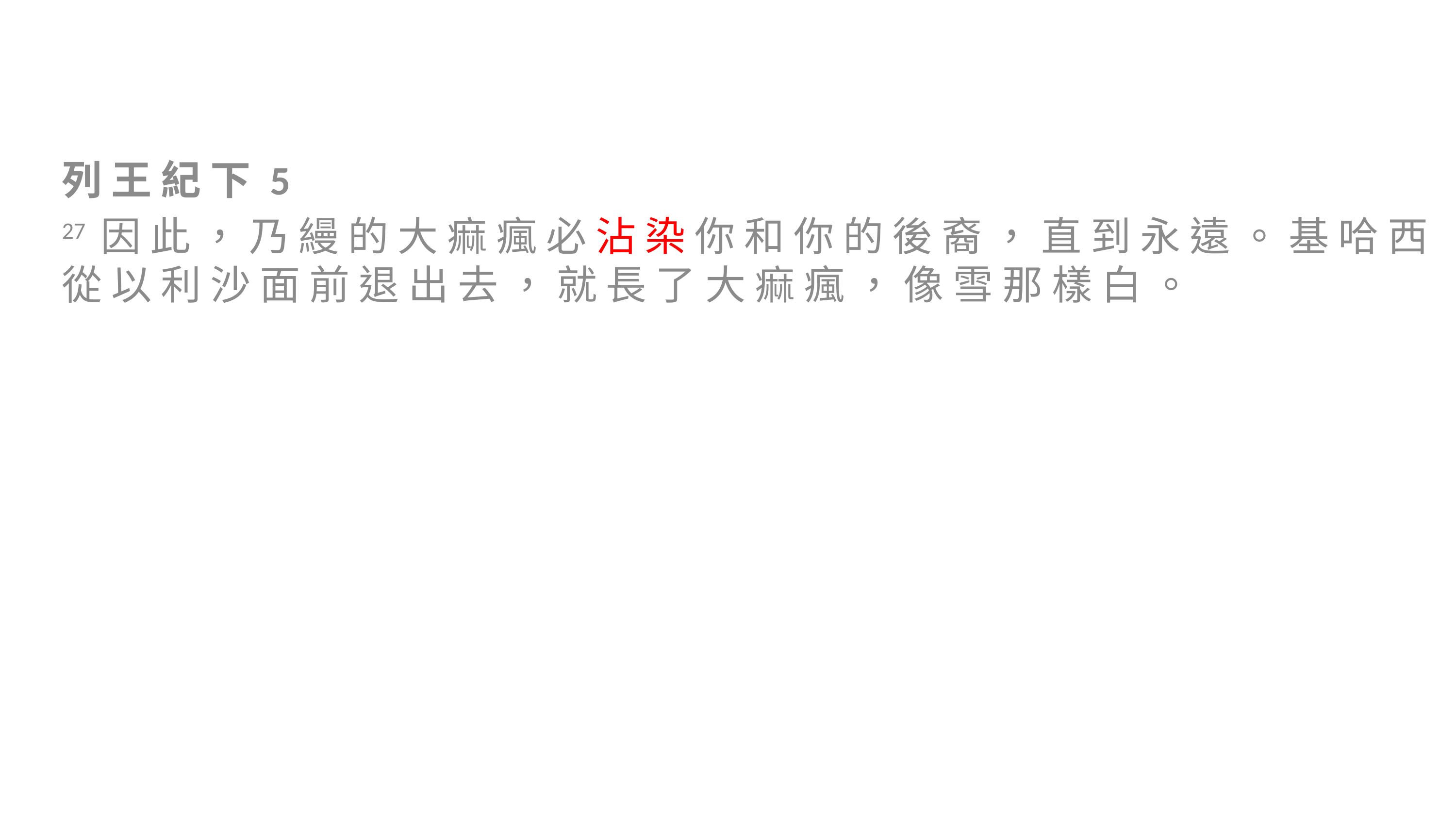

#
列 王 紀 下 5
27 因 此 ， 乃 縵 的 大 痲 瘋 必 沾 染 你 和 你 的 後 裔 ， 直 到 永 遠 。 基 哈 西 從 以 利 沙 面 前 退 出 去 ， 就 長 了 大 痲 瘋 ， 像 雪 那 樣 白 。